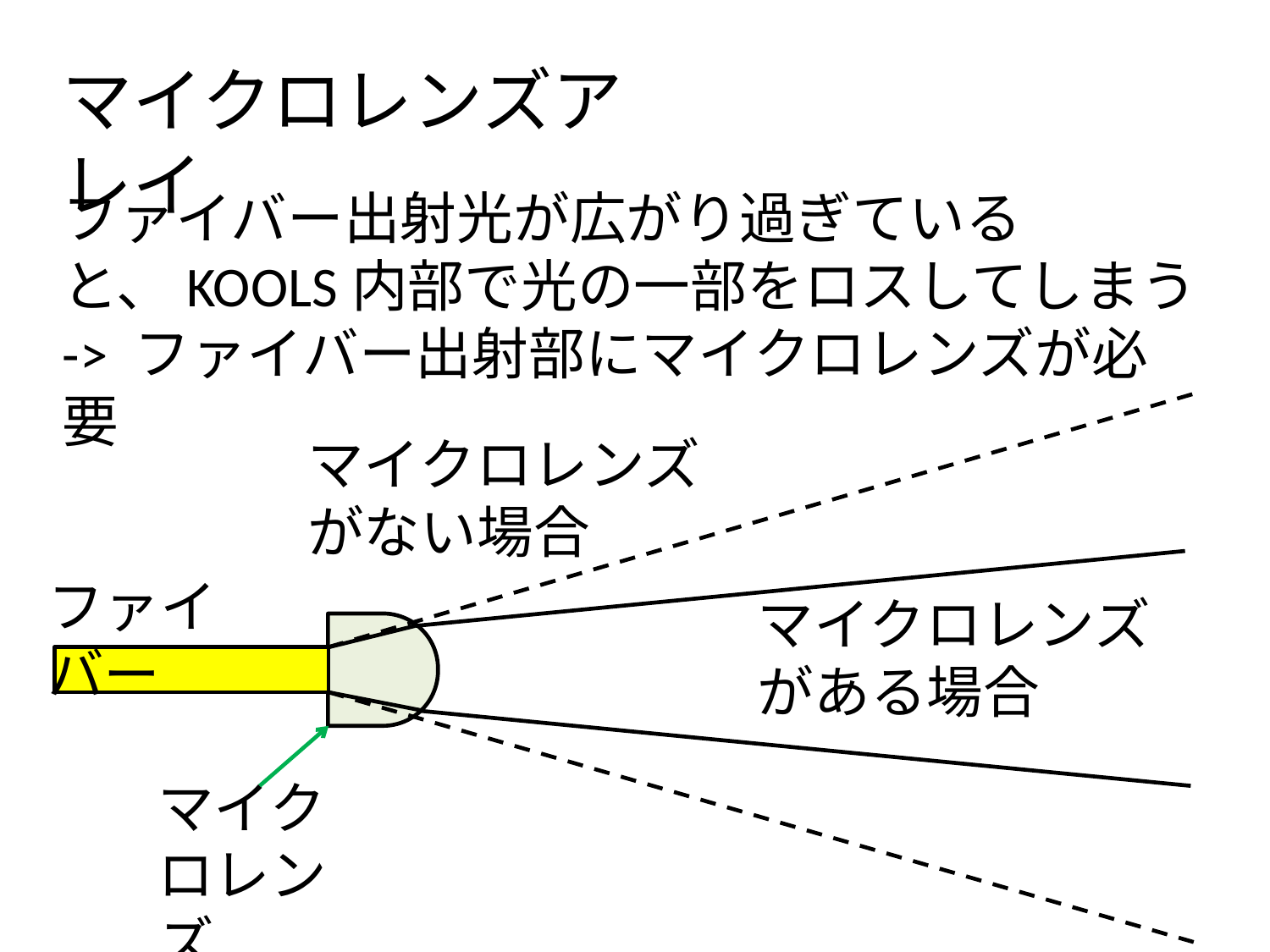

マイクロレンズアレイ
ファイバー出射光が広がり過ぎていると、KOOLS内部で光の一部をロスしてしまう
-> ファイバー出射部にマイクロレンズが必要
マイクロレンズがない場合
ファイバー
マイクロレンズがある場合

マイクロレンズ